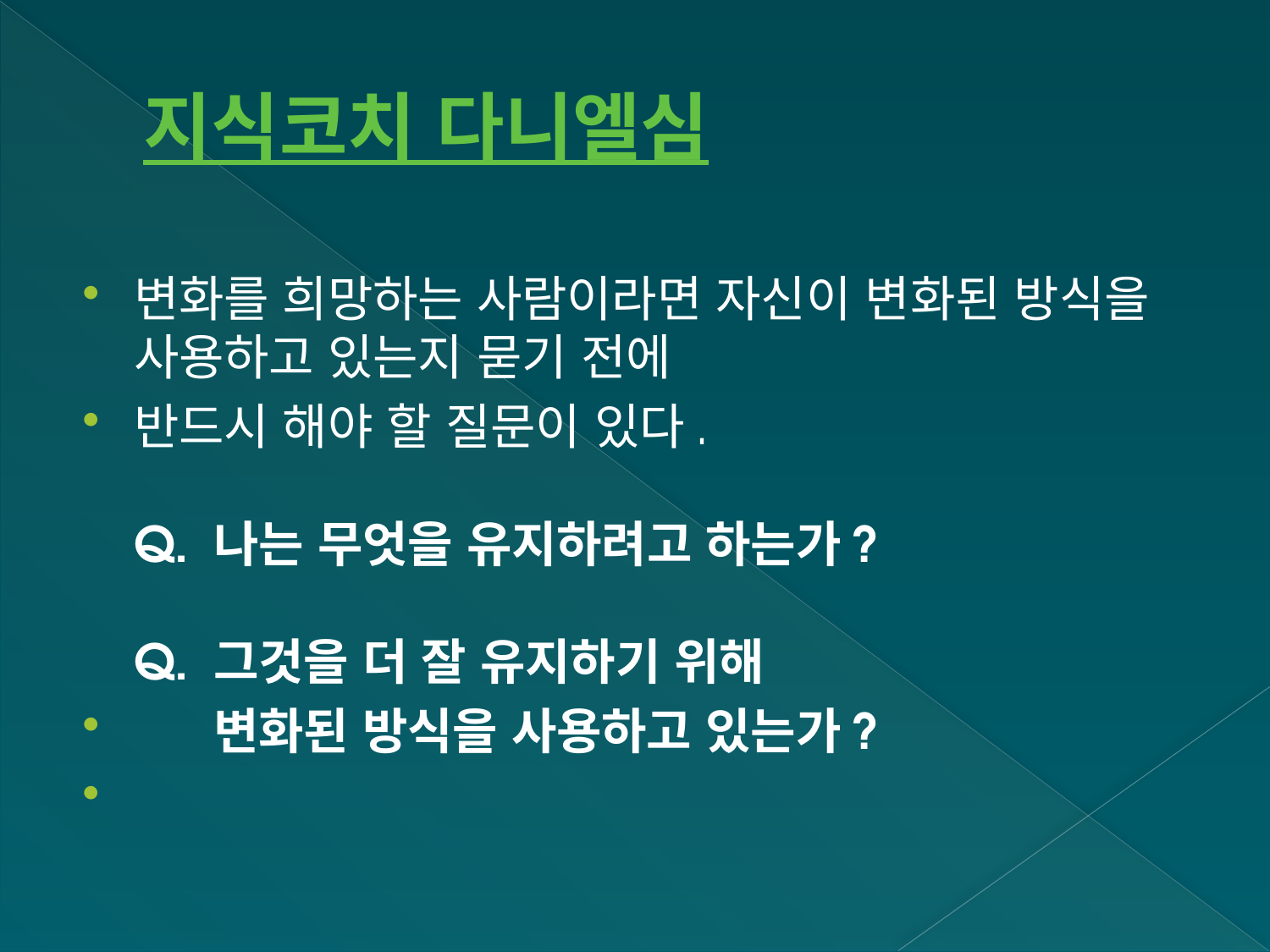

# 지식코치 다니엘심
변화를 희망하는 사람이라면 자신이 변화된 방식을 사용하고 있는지 묻기 전에
반드시 해야 할 질문이 있다.
Q. 나는 무엇을 유지하려고 하는가?
Q. 그것을 더 잘 유지하기 위해
     변화된 방식을 사용하고 있는가?